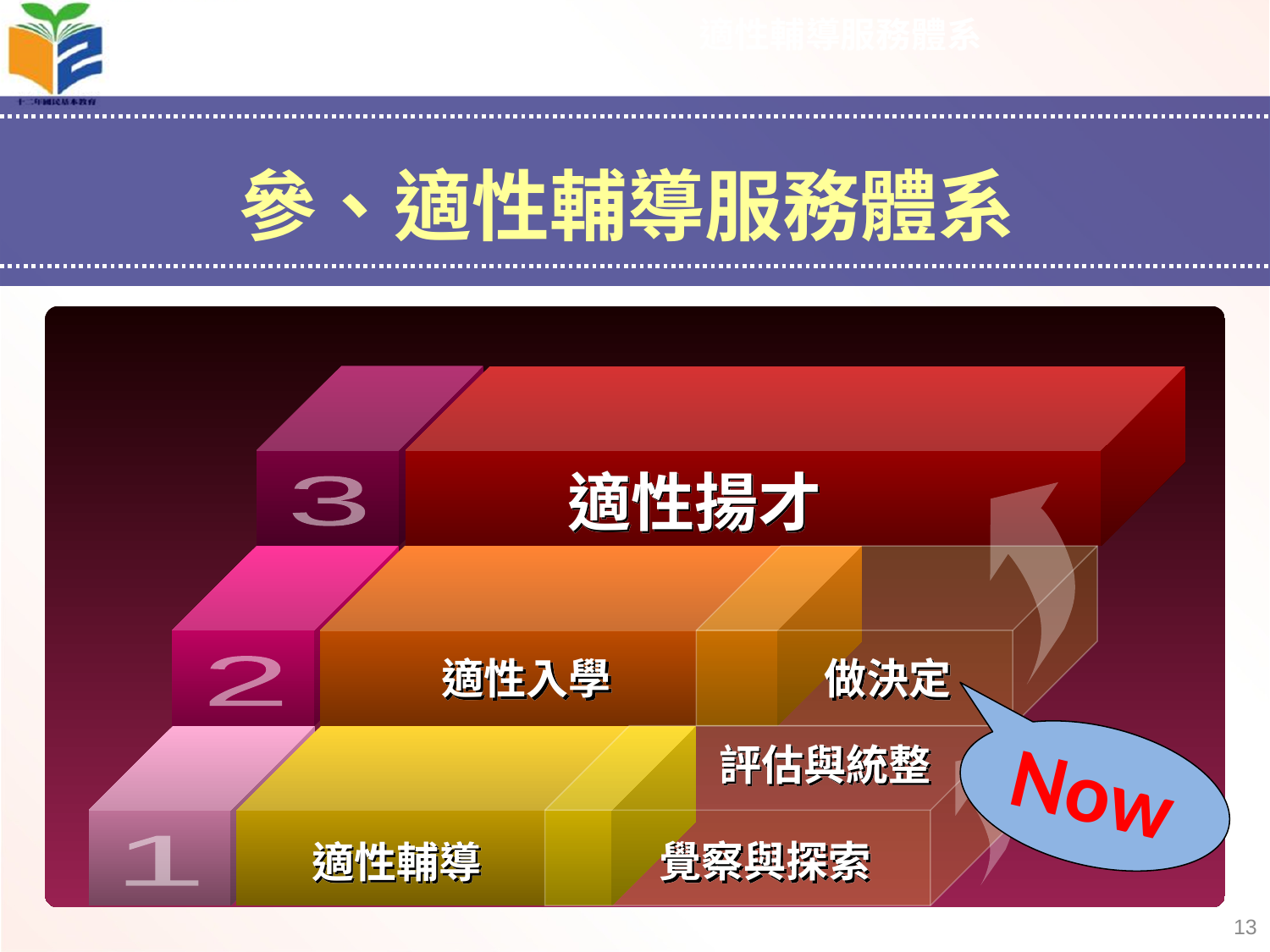

適性輔導服務體系

參、適性輔導服務體系

適性揚才
3

適性入學
做決定
2

Now
評估與統整

覺察與探索
適性輔導
1
13